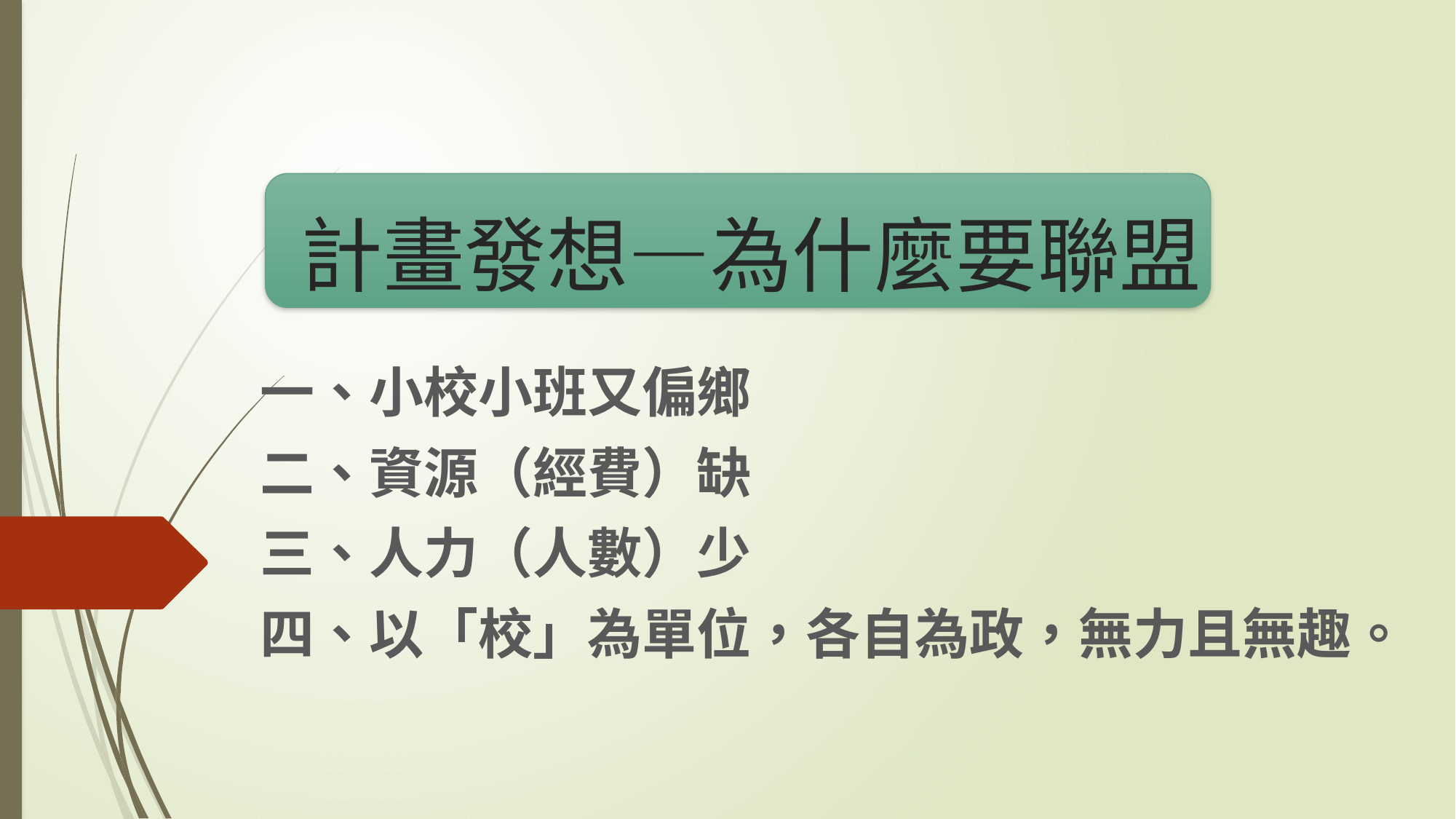

# 計畫發想—為什麼要聯盟

一、小校小班又偏鄉
二、資源（經費）缺
三、人力（人數）少
四、以「校」為單位，各自為政，無力且無趣。